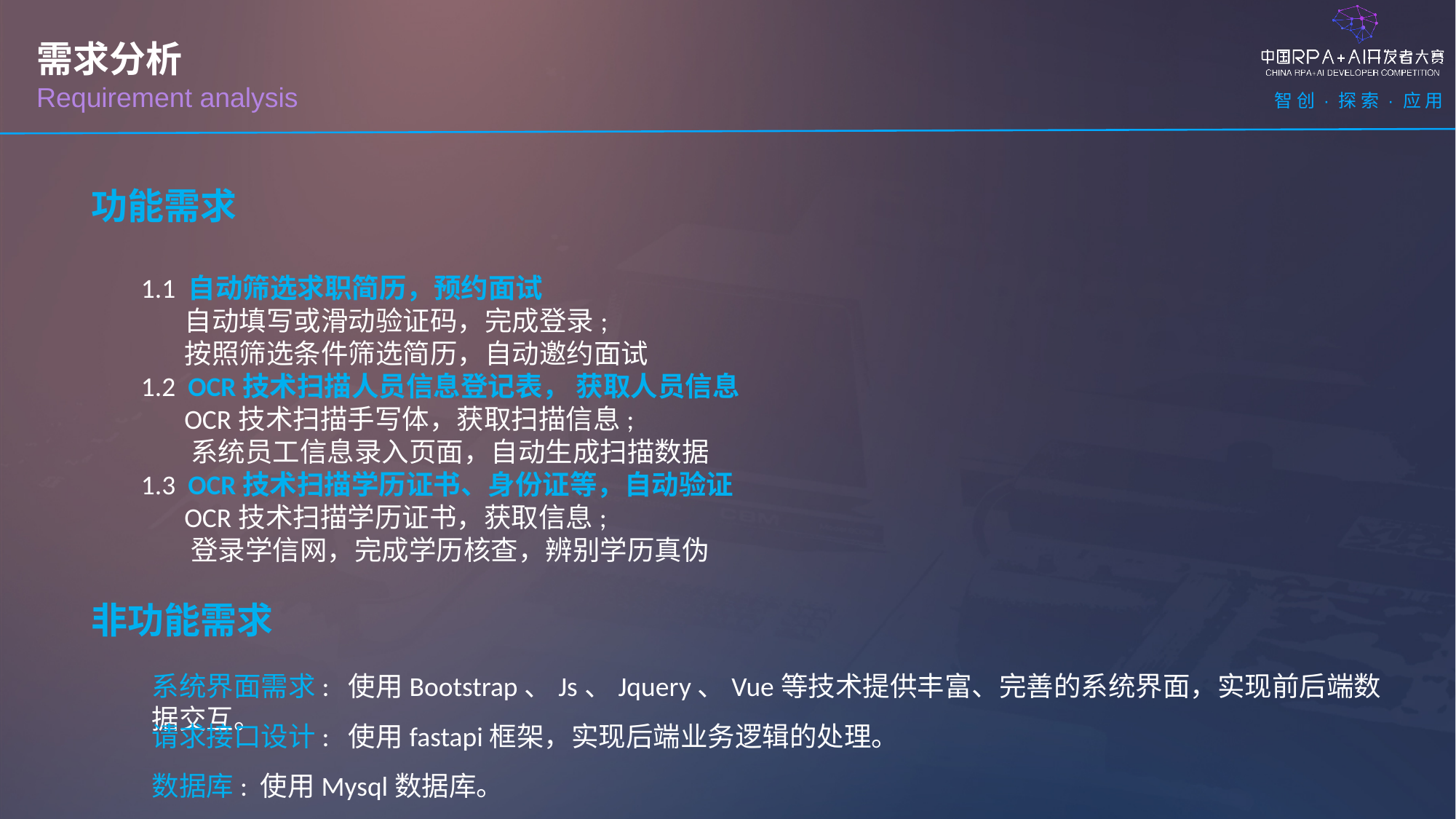

需求分析
Requirement analysis
功能需求

        1.1 自动筛选求职简历，预约面试
              自动填写或滑动验证码，完成登录;
              按照筛选条件筛选简历，自动邀约面试
        1.2  OCR技术扫描人员信息登记表， 获取人员信息
               OCR技术扫描手写体，获取扫描信息;
               系统员工信息录入页面，自动生成扫描数据
        1.3  OCR技术扫描学历证书、身份证等，自动验证
               OCR技术扫描学历证书，获取信息;
               登录学信网，完成学历核查，辨别学历真伪
非功能需求
系统界面需求:  使用Bootstrap、Js、Jquery、Vue等技术提供丰富、完善的系统界面，实现前后端数据交互。
请求接口设计:  使用fastapi框架，实现后端业务逻辑的处理。
数据库: 使用Mysql数据库。